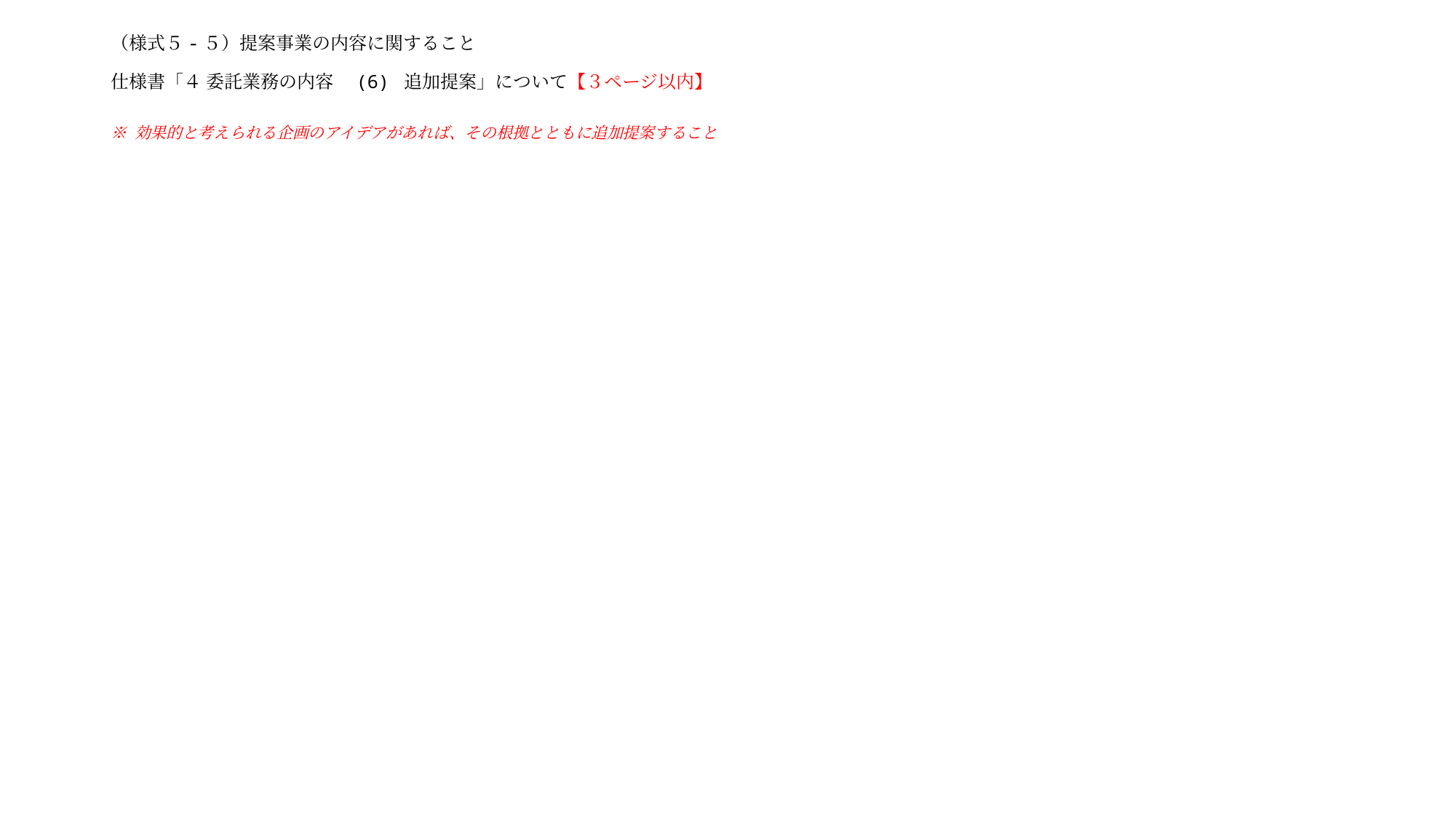

# （様式５-５）提案事業の内容に関すること 仕様書「４ 委託業務の内容　(6) 追加提案」について【３ページ以内】
※ 効果的と考えられる企画のアイデアがあれば、その根拠とともに追加提案すること